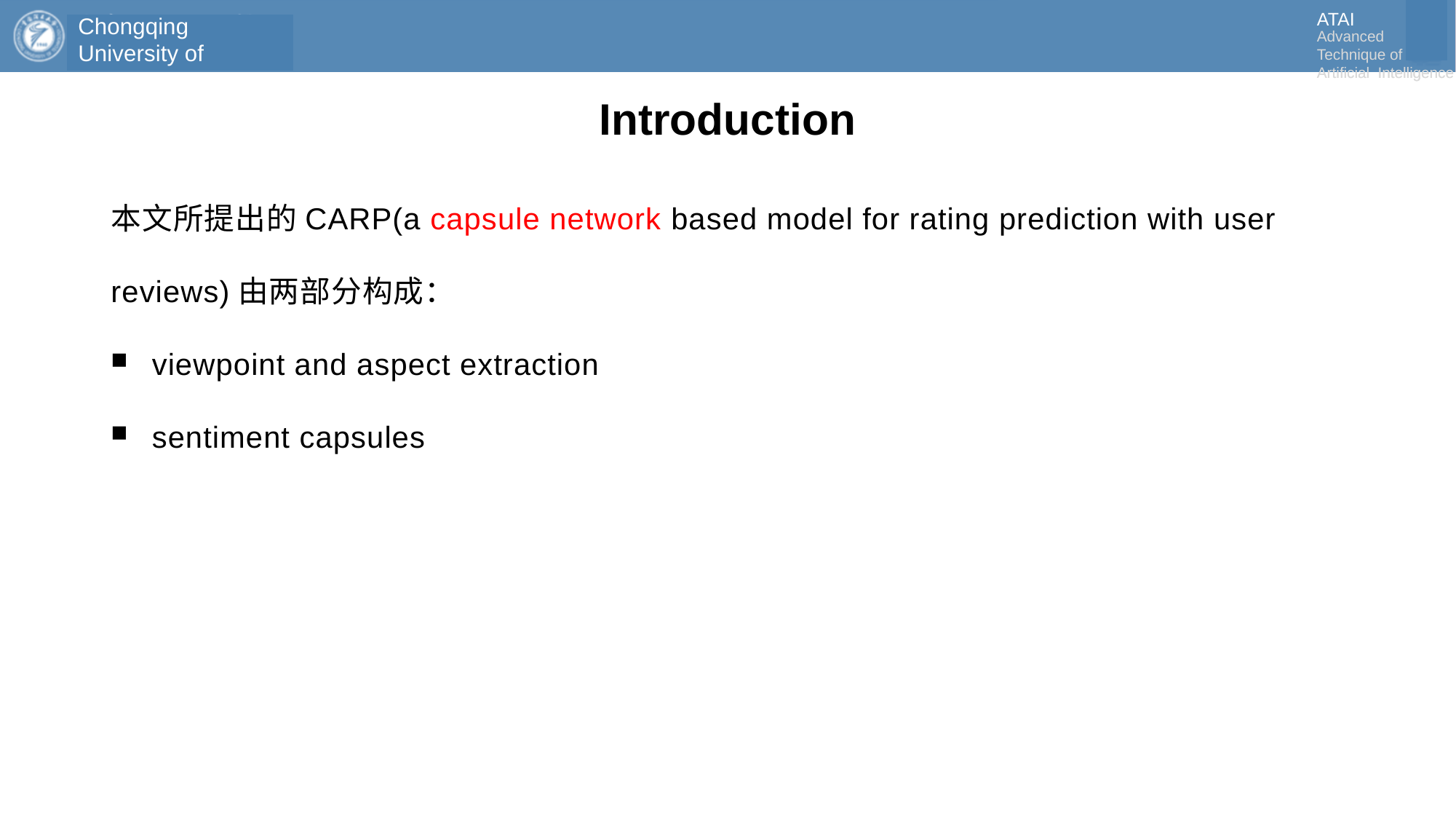

# Introduction
本文所提出的CARP(a capsule network based model for rating prediction with user reviews)由两部分构成：
viewpoint and aspect extraction
sentiment capsules